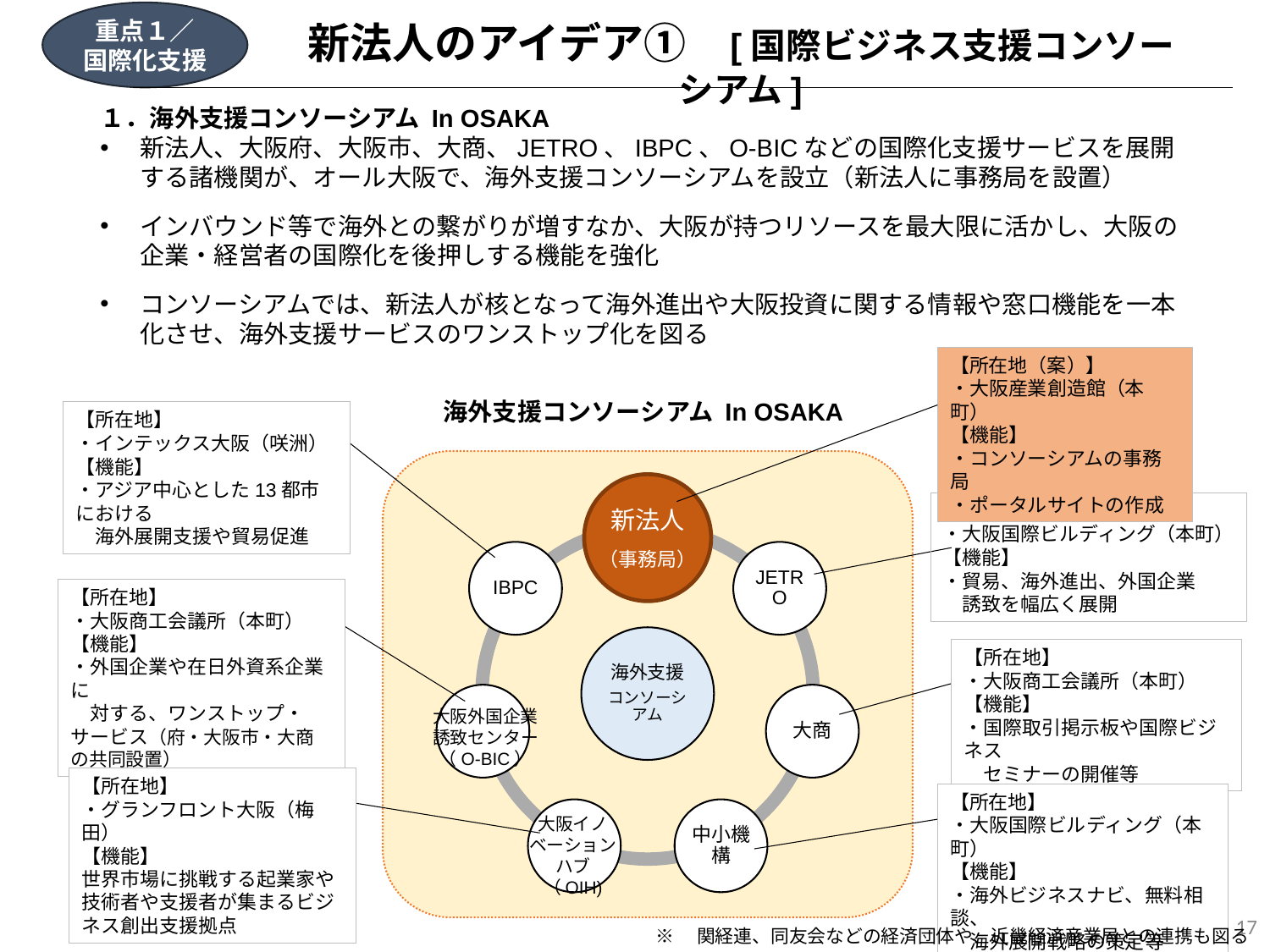

重点１／
国際化支援
新法人のアイデア①　[国際ビジネス支援コンソーシアム]
１．海外支援コンソーシアム In OSAKA
新法人、大阪府、大阪市、大商、JETRO、IBPC、O-BICなどの国際化支援サービスを展開する諸機関が、オール大阪で、海外支援コンソーシアムを設立（新法人に事務局を設置）

インバウンド等で海外との繋がりが増すなか、大阪が持つリソースを最大限に活かし、大阪の企業・経営者の国際化を後押しする機能を強化

コンソーシアムでは、新法人が核となって海外進出や大阪投資に関する情報や窓口機能を一本化させ、海外支援サービスのワンストップ化を図る
【所在地（案）】
・大阪産業創造館（本町）
【機能】
・コンソーシアムの事務局
・ポータルサイトの作成
海外支援コンソーシアム In OSAKA
【所在地】
・インテックス大阪（咲洲）
【機能】
・アジア中心とした13都市における
　海外展開支援や貿易促進

新法人

（事務局）
海外支援
コンソーシアム
新法人
JETRO
大商
中小機構

IBPC
【所在地】
・大阪国際ビルディング（本町）
【機能】
・貿易、海外進出、外国企業
　誘致を幅広く展開
【所在地】
・大阪商工会議所（本町）
【機能】
・外国企業や在日外資系企業に
　対する、ワンストップ・サービス（府・大阪市・大商の共同設置）
【所在地】
・大阪商工会議所（本町）
【機能】
・国際取引掲示板や国際ビジネス
　セミナーの開催等
大阪外国企業
誘致センター
（O-BIC）
【所在地】
・グランフロント大阪（梅田）
【機能】
世界市場に挑戦する起業家や技術者や支援者が集まるビジネス創出支援拠点
【所在地】
・大阪国際ビルディング（本町）
【機能】
・海外ビジネスナビ、無料相談、
　海外展開戦略の策定等
大阪イノ
ベーションハブ
（OIH)
17
※　関経連、同友会などの経済団体や、近畿経済産業局との連携も図る